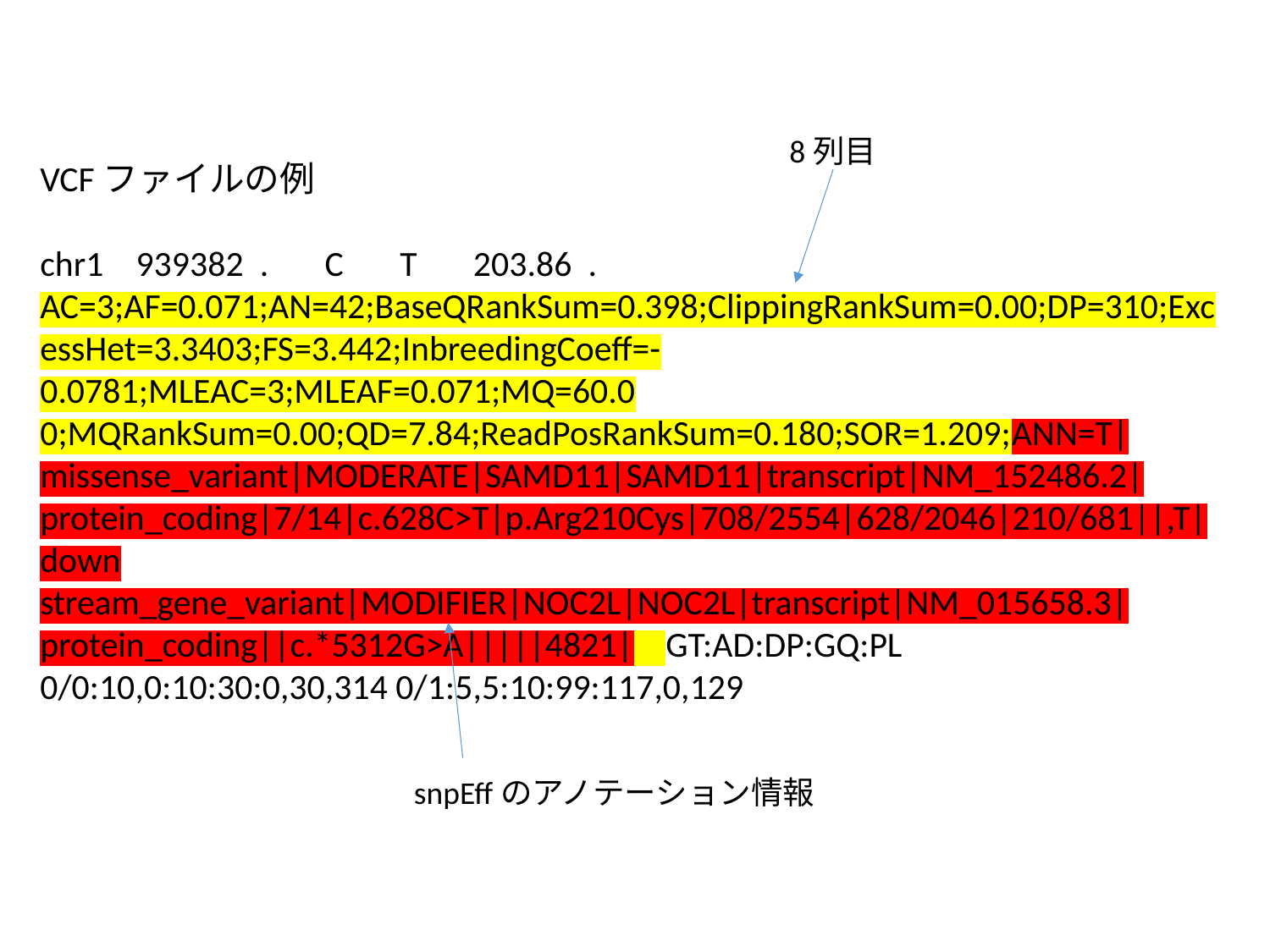

8列目
VCFファイルの例

chr1    939382  .       C       T       203.86  .       AC=3;AF=0.071;AN=42;BaseQRankSum=0.398;ClippingRankSum=0.00;DP=310;ExcessHet=3.3403;FS=3.442;InbreedingCoeff=-0.0781;MLEAC=3;MLEAF=0.071;MQ=60.0
0;MQRankSum=0.00;QD=7.84;ReadPosRankSum=0.180;SOR=1.209;ANN=T|missense_variant|MODERATE|SAMD11|SAMD11|transcript|NM_152486.2|protein_coding|7/14|c.628C>T|p.Arg210Cys|708/2554|628/2046|210/681||,T|down
stream_gene_variant|MODIFIER|NOC2L|NOC2L|transcript|NM_015658.3|protein_coding||c.*5312G>A|||||4821|    GT:AD:DP:GQ:PL  0/0:10,0:10:30:0,30,314 0/1:5,5:10:99:117,0,129
snpEffのアノテーション情報